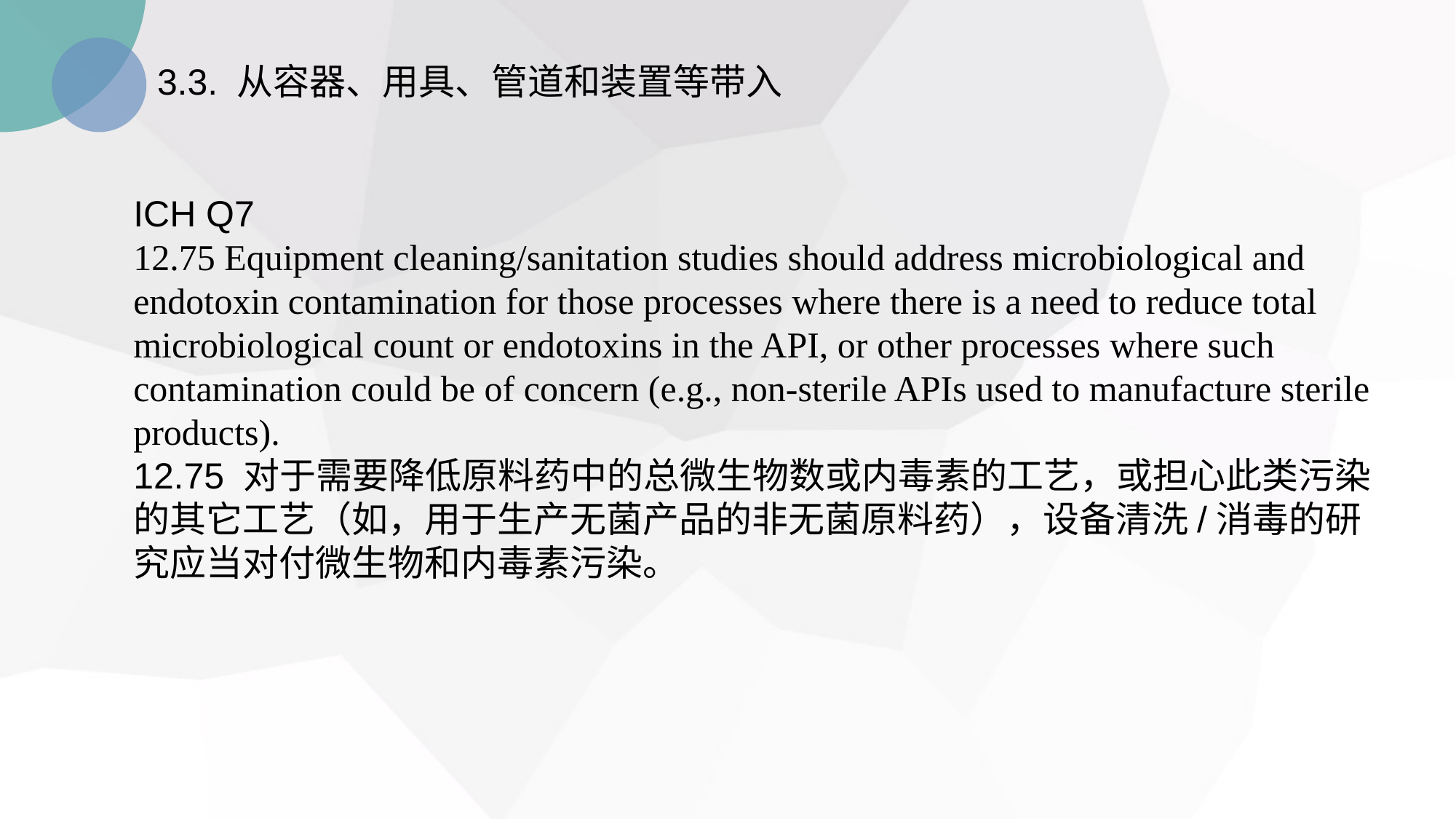

3.3. 从容器、用具、管道和装置等带入
ICH Q7
12.75 Equipment cleaning/sanitation studies should address microbiological and endotoxin contamination for those processes where there is a need to reduce total microbiological count or endotoxins in the API, or other processes where such contamination could be of concern (e.g., non-sterile APIs used to manufacture sterile products).
12.75 对于需要降低原料药中的总微生物数或内毒素的工艺，或担心此类污染的其它工艺（如，用于生产无菌产品的非无菌原料药），设备清洗/消毒的研究应当对付微生物和内毒素污染。